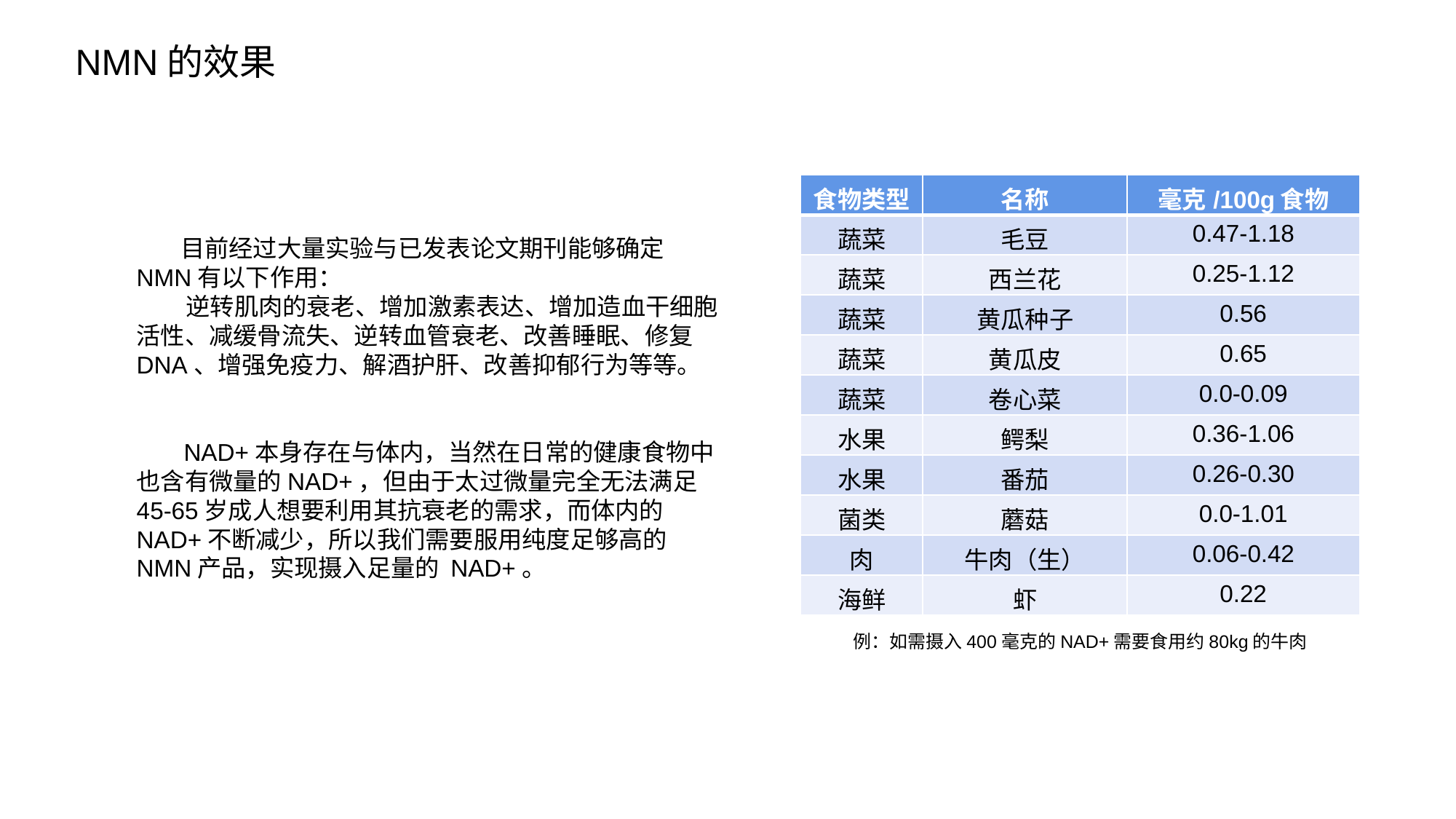

NMN的效果
| 食物类型 | 名称 | 毫克/100g食物 |
| --- | --- | --- |
| 蔬菜 | 毛豆 | 0.47-1.18 |
| 蔬菜 | 西兰花 | 0.25-1.12 |
| 蔬菜 | 黄瓜种子 | 0.56 |
| 蔬菜 | 黄瓜皮 | 0.65 |
| 蔬菜 | 卷心菜 | 0.0-0.09 |
| 水果 | 鳄梨 | 0.36-1.06 |
| 水果 | 番茄 | 0.26-0.30 |
| 菌类 | 蘑菇 | 0.0-1.01 |
| 肉 | 牛肉（生） | 0.06-0.42 |
| 海鲜 | 虾 | 0.22 |
       目前经过⼤量实验与已发表论文期刊能够确定NMN有以下作用：
        逆转肌肉的衰老、增加激素表达、增加造血干细胞活性、减缓骨流失、逆转血管衰老、改善睡眠、修复DNA、增强免疫力、解酒护肝、改善抑郁行为等等。

       NAD+本身存在与体内，当然在日常的健康食物中也含有微量的NAD+，但由于太过微量完全无法满足45-65岁成⼈想要利用其抗衰老的需求，而体内的NAD+不断减少，所以我们需要服用纯度⾜够高的NMN产品，实现摄入足量的 NAD+。
例：如需摄入400毫克的NAD+需要食用约80kg的牛肉